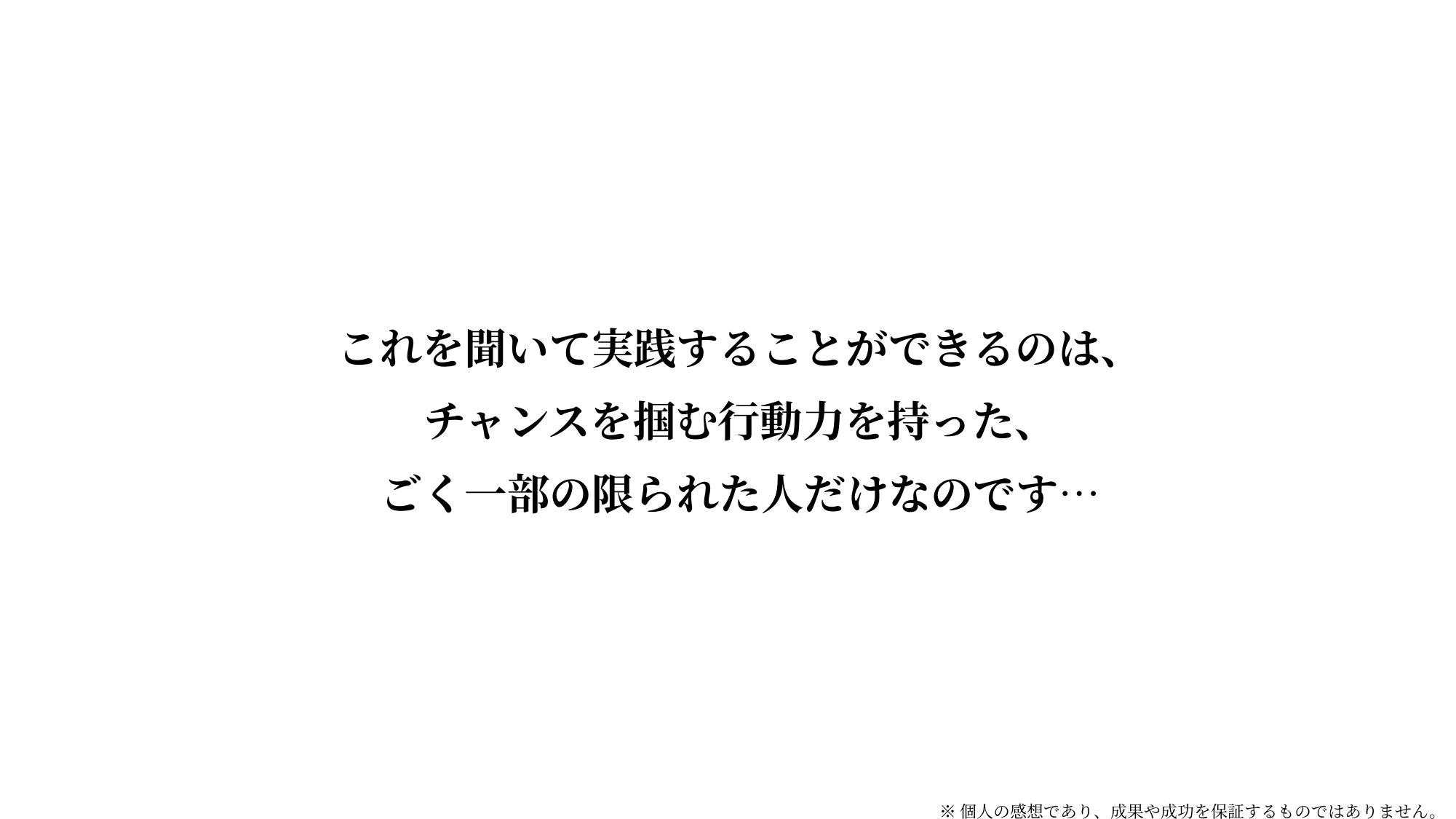

これを聞いて実践することができるのは、
チャンスを掴む行動力を持った、
ごく一部の限られた人だけなのです…
※個人の感想であり、成果や成功を保証するものではありません。